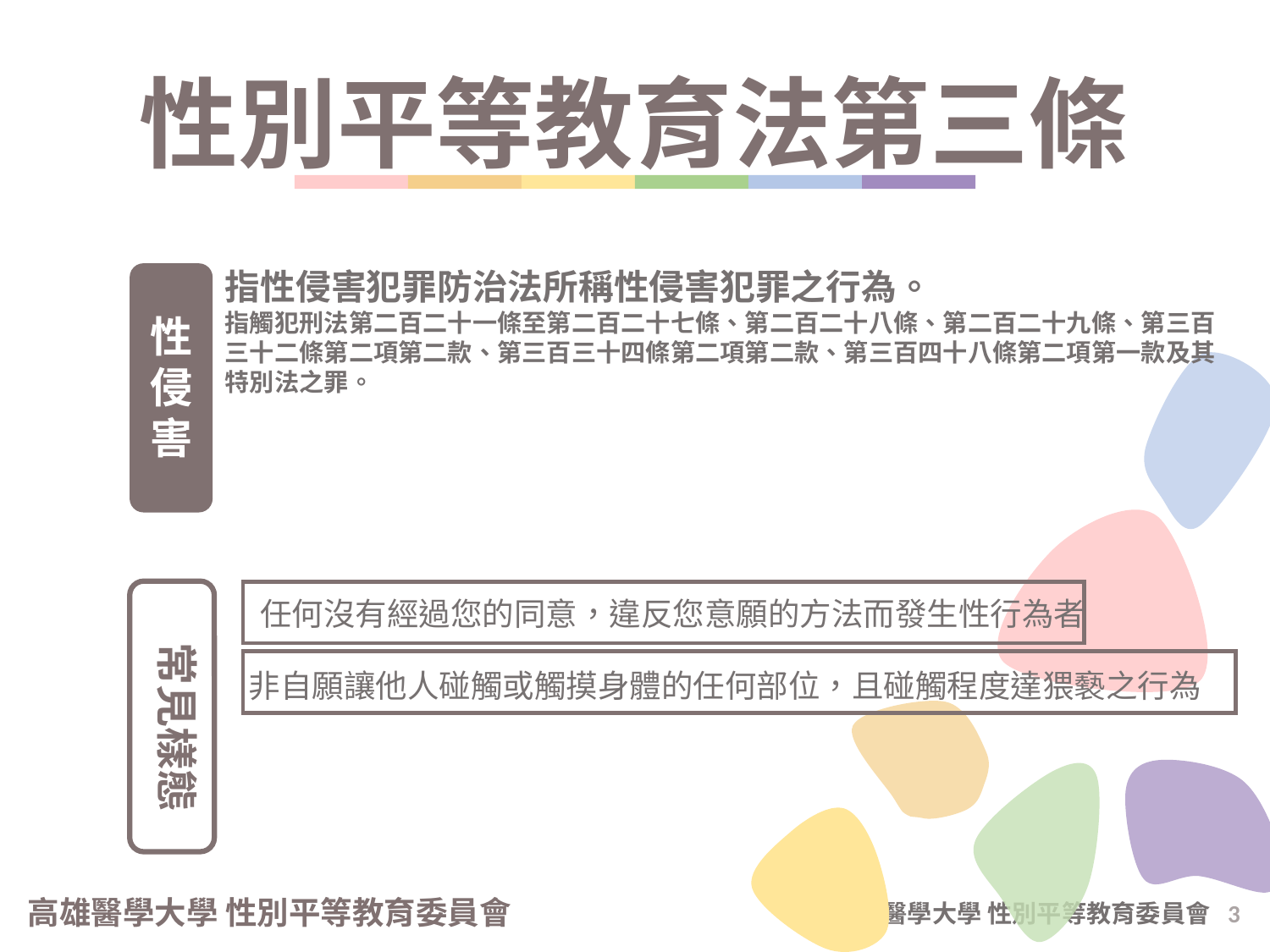

性別平等教育法第三條

指性侵害犯罪防治法所稱性侵害犯罪之行為。
指觸犯刑法第二百二十一條至第二百二十七條、第二百二十八條、第二百二十九條、第三百三十二條第二項第二款、第三百三十四條第二項第二款、第三百四十八條第二項第一款及其特別法之罪。

性
侵
害

任何沒有經過您的同意，違反您意願的方法而發生性行為者
常見樣態

非自願讓他人碰觸或觸摸身體的任何部位，且碰觸程度達猥褻之行為

高雄醫學大學 性別平等教育委員會
3